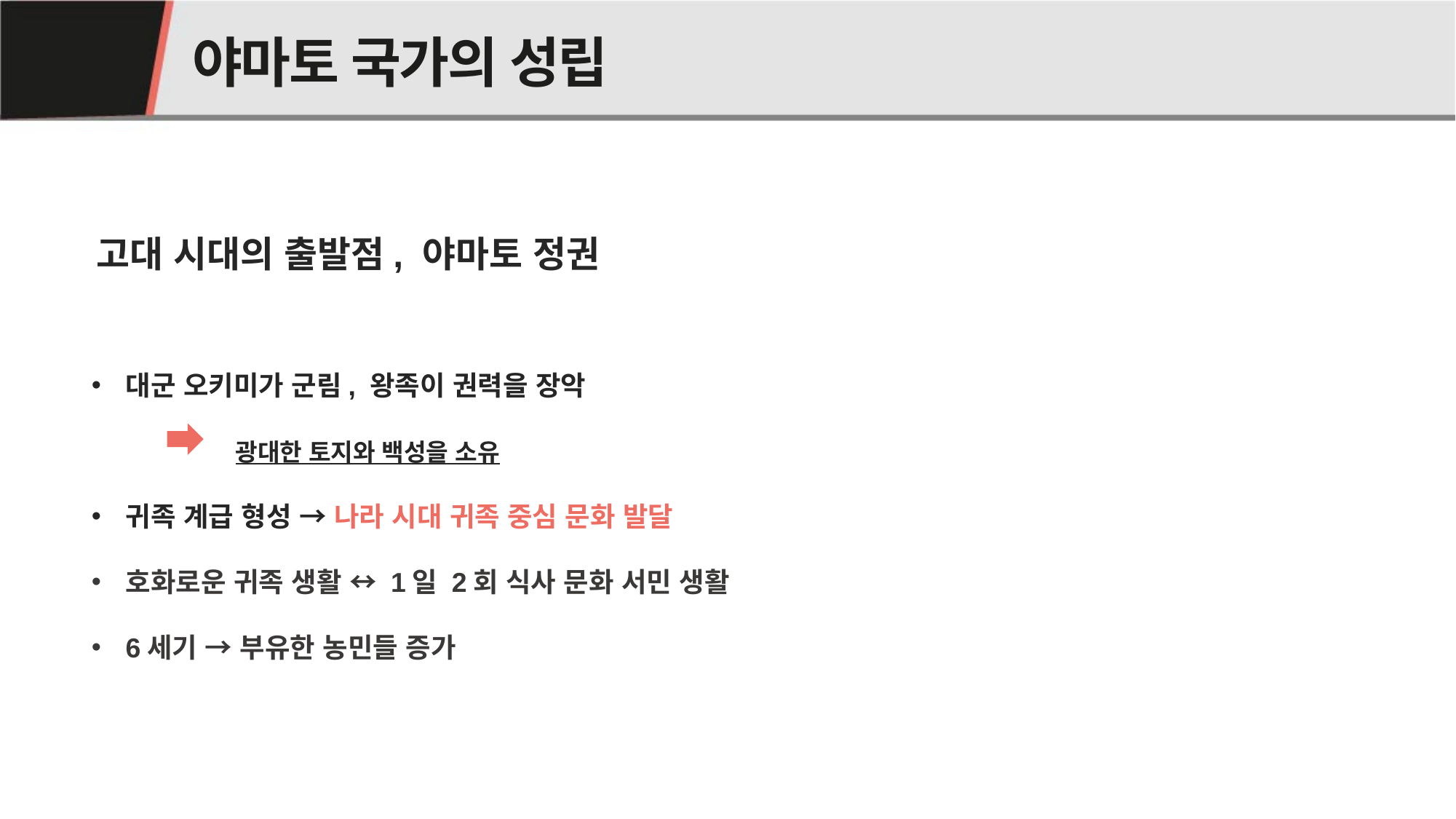

# 야마토 국가의 성립
04
고대 시대의 출발점, 야마토 정권
대군 오키미가 군림, 왕족이 권력을 장악
                  광대한 토지와 백성을 소유
귀족 계급 형성 → 나라 시대 귀족 중심 문화 발달
호화로운 귀족 생활 ↔ 1일 2회 식사 문화 서민 생활
6세기 → 부유한 농민들 증가